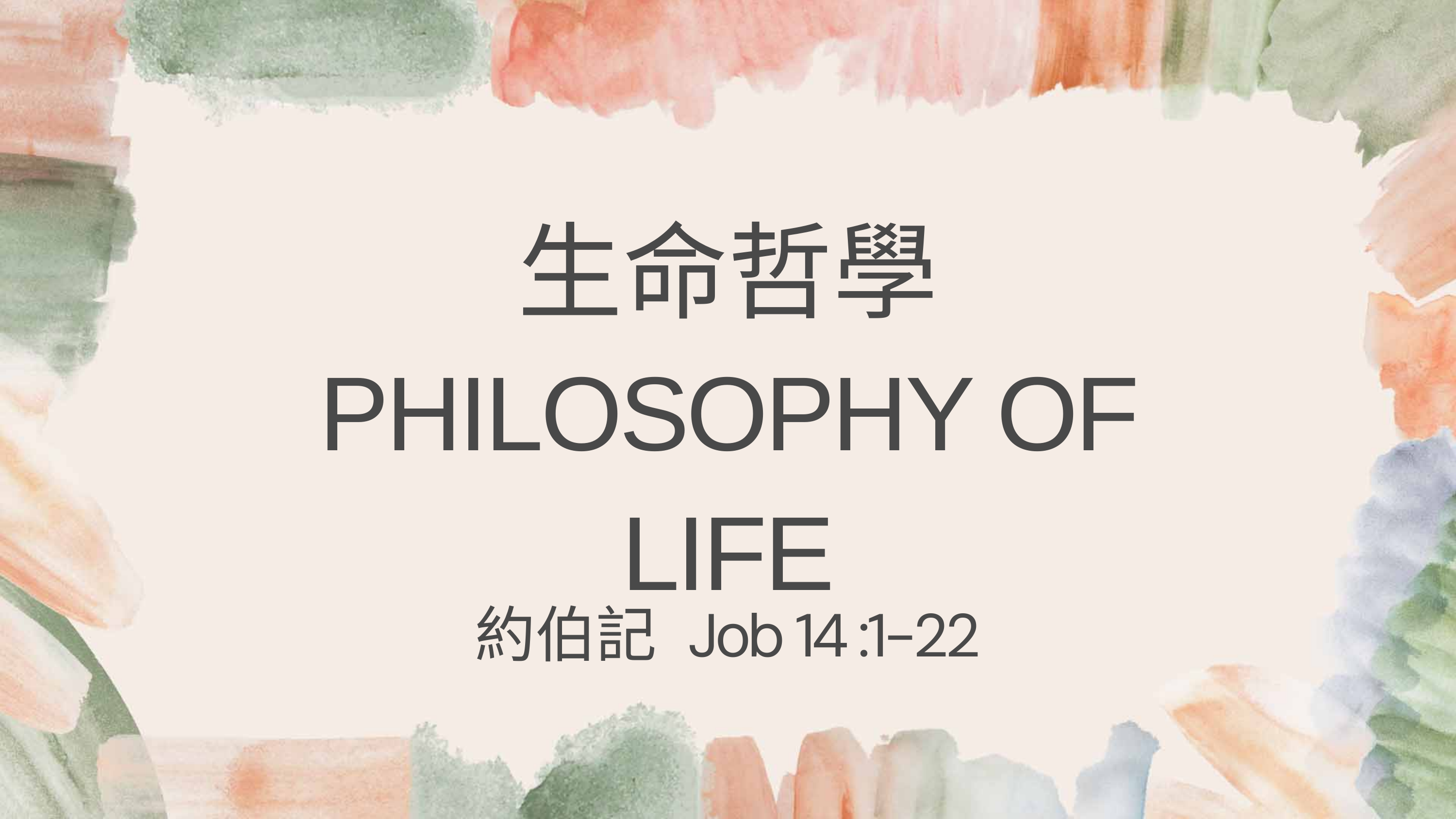

生命哲學
PHILOSOPHY OF LIFE
約伯記 Job 14 :1-22